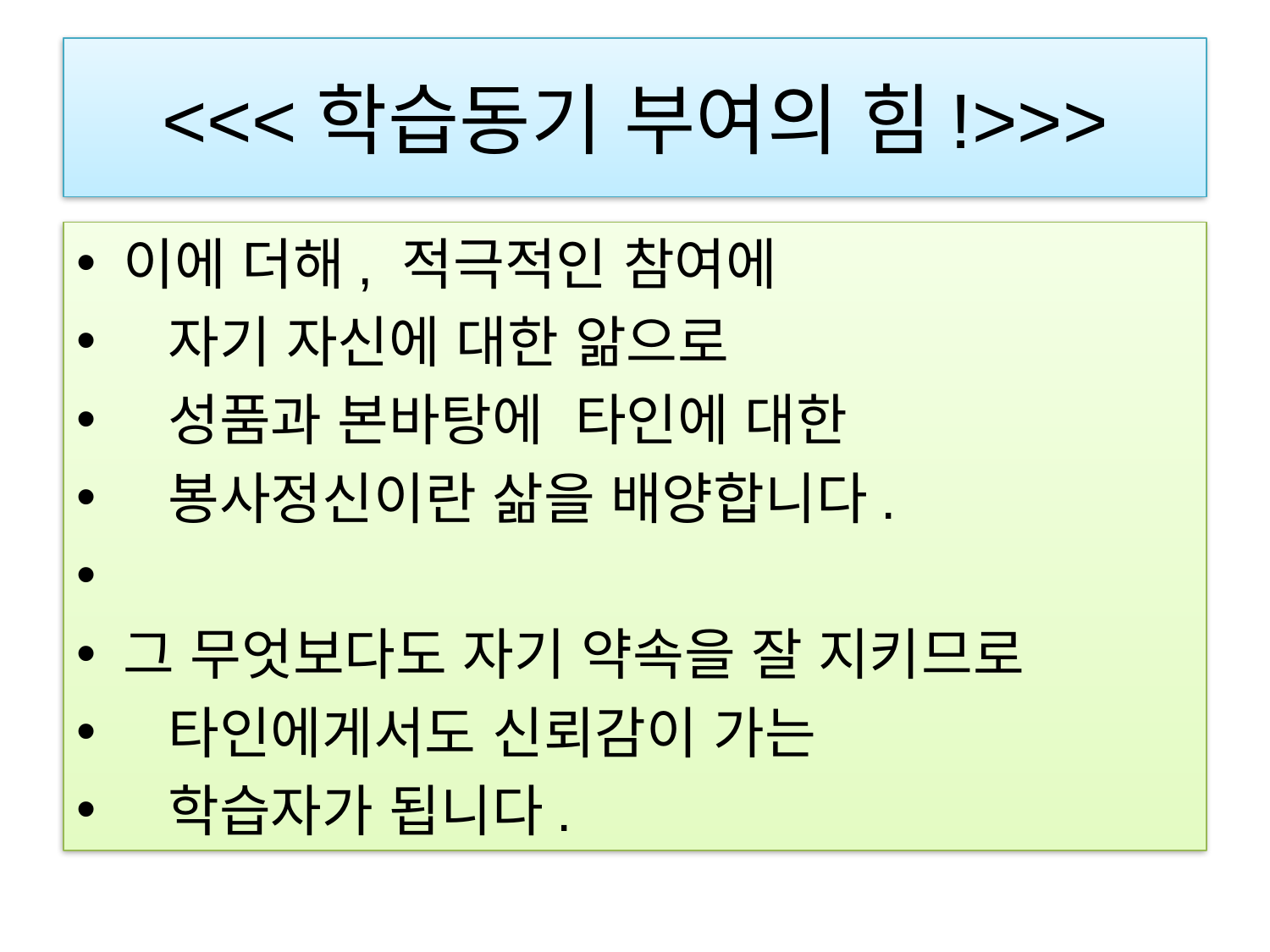

# <<<학습동기 부여의 힘!>>>
이에 더해, 적극적인 참여에
  자기 자신에 대한 앎으로
  성품과 본바탕에  타인에 대한
  봉사정신이란 삶을 배양합니다.

그 무엇보다도 자기 약속을 잘 지키므로
  타인에게서도 신뢰감이 가는
  학습자가 됩니다.